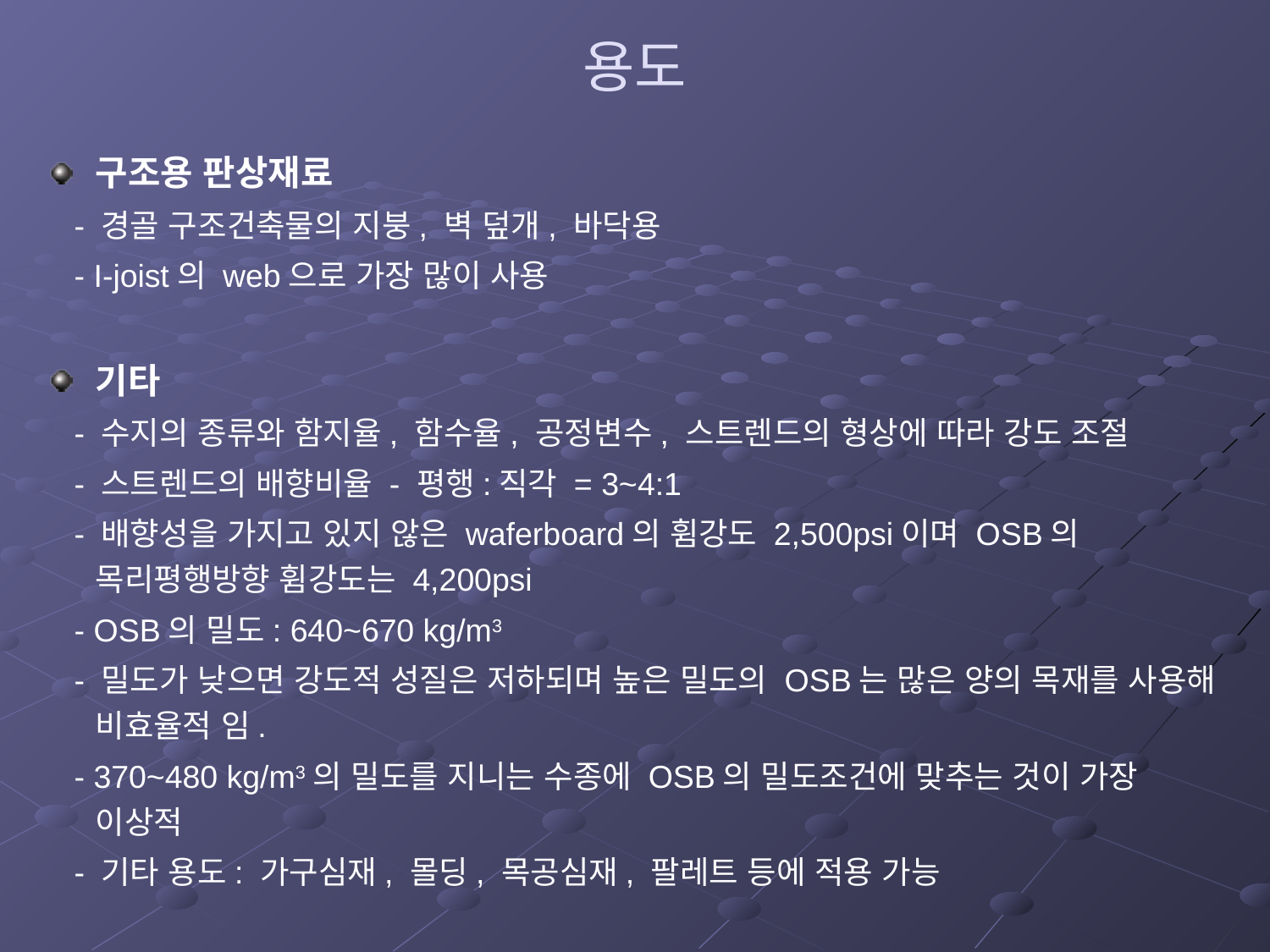

# 용도
구조용 판상재료
   - 경골 구조건축물의 지붕, 벽 덮개, 바닥용
   - I-joist의 web으로 가장 많이 사용

기타
   - 수지의 종류와 함지율, 함수율, 공정변수, 스트렌드의 형상에 따라 강도 조절
   - 스트렌드의 배향비율 - 평행:직각 = 3~4:1
   - 배향성을 가지고 있지 않은 waferboard의 휨강도 2,500psi이며 OSB의 목리평행방향 휨강도는 4,200psi
   - OSB의 밀도: 640~670 kg/m3
   - 밀도가 낮으면 강도적 성질은 저하되며 높은 밀도의 OSB는 많은 양의 목재를 사용해 비효율적 임.
   - 370~480 kg/m3의 밀도를 지니는 수종에 OSB의 밀도조건에 맞추는 것이 가장 이상적
   - 기타 용도: 가구심재, 몰딩, 목공심재, 팔레트 등에 적용 가능